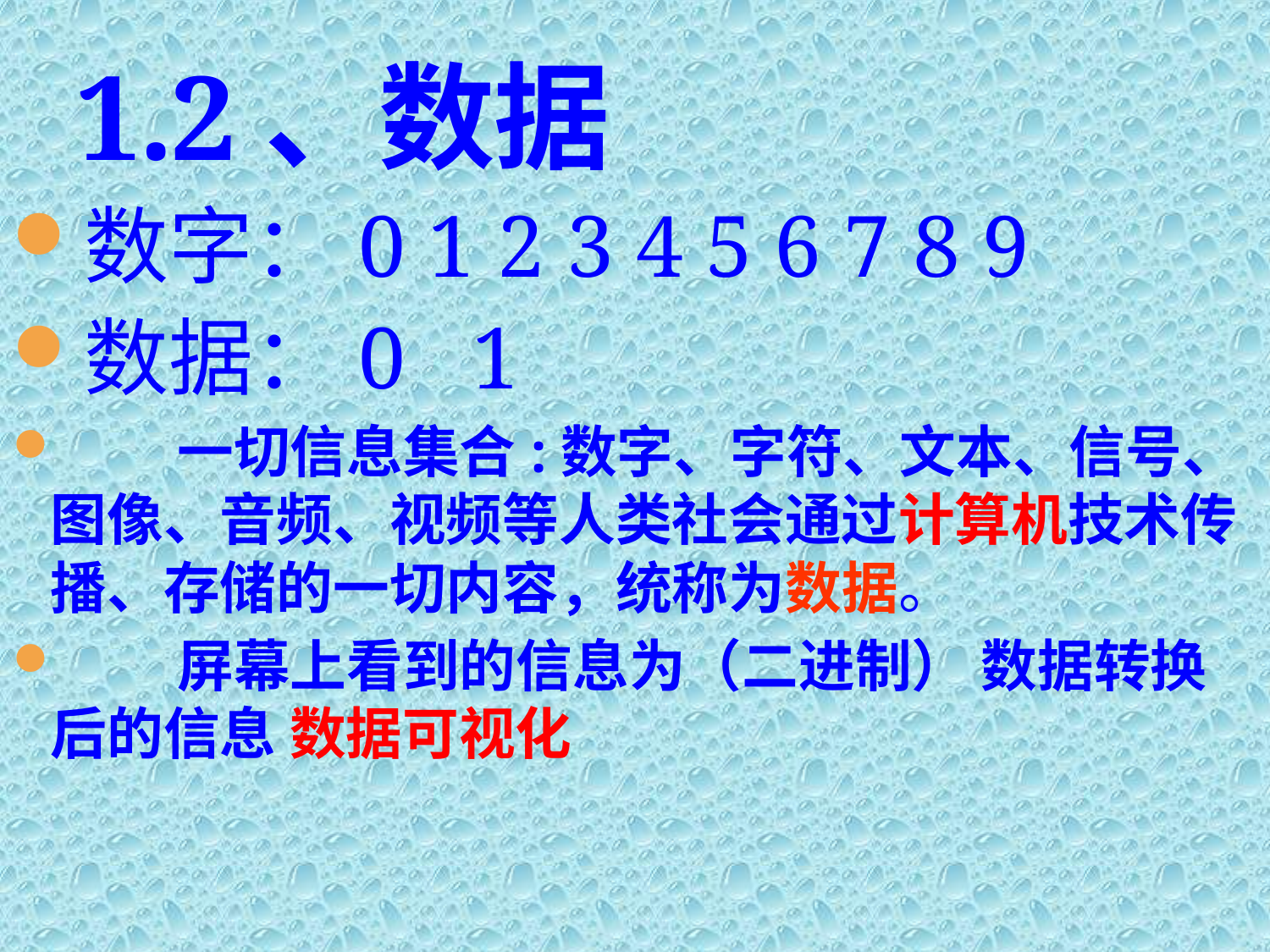

# 1.2、数据
数字：0 1 2 3 4 5 6 7 8 9
数据：0   1
        一切信息集合:数字、字符、文本、信号、图像、音频、视频等人类社会通过计算机技术传播、存储的一切内容，统称为数据。
        屏幕上看到的信息为（二进制） 数据转换后的信息 数据可视化